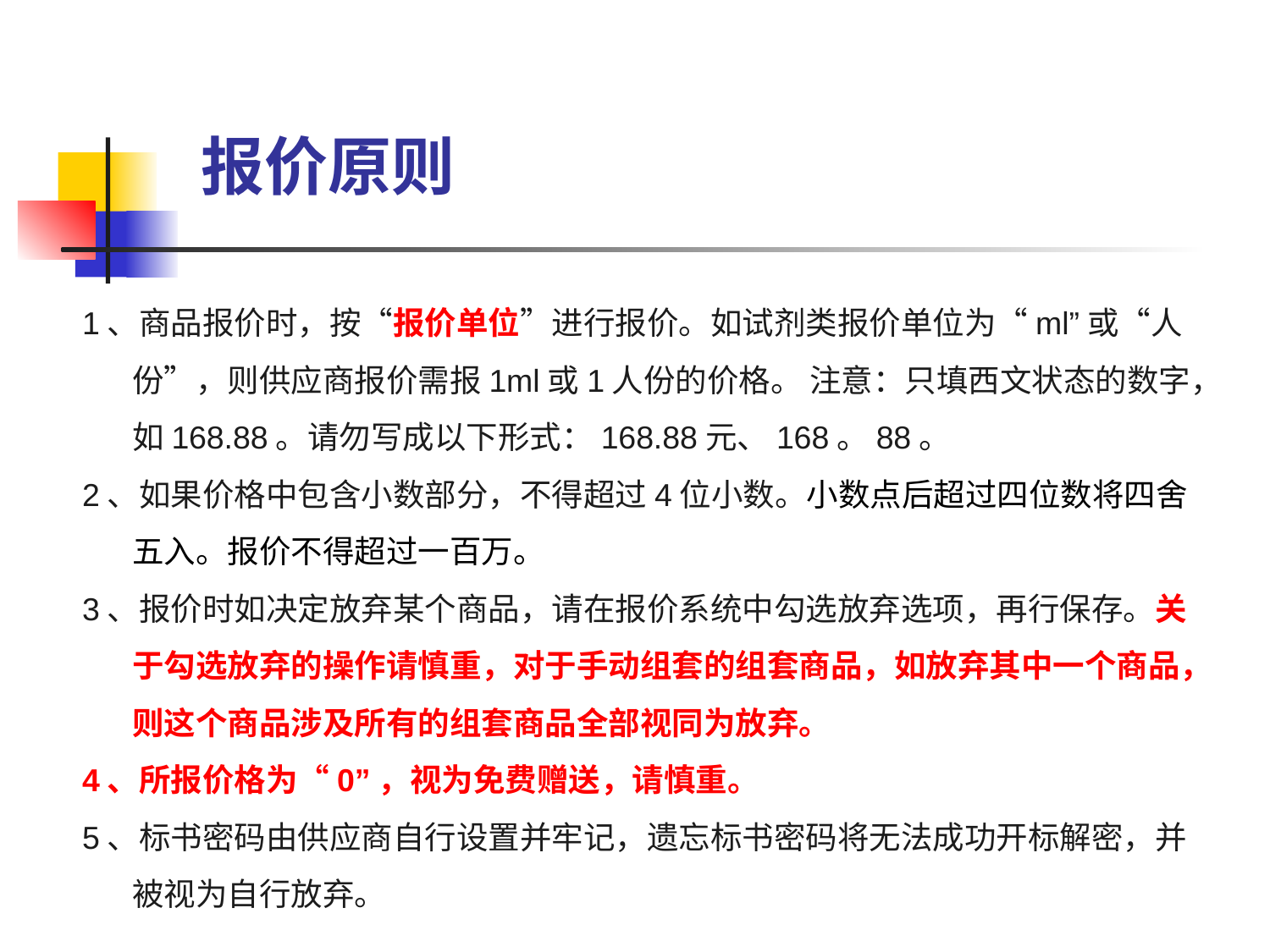

# 报价原则
1、商品报价时，按“报价单位”进行报价。如试剂类报价单位为“ml”或“人份”，则供应商报价需报1ml或1人份的价格。 注意：只填西文状态的数字，如168.88。请勿写成以下形式：168.88元、168。88。
2、如果价格中包含小数部分，不得超过4位小数。小数点后超过四位数将四舍五入。报价不得超过一百万。
3、报价时如决定放弃某个商品，请在报价系统中勾选放弃选项，再行保存。关于勾选放弃的操作请慎重，对于手动组套的组套商品，如放弃其中一个商品，则这个商品涉及所有的组套商品全部视同为放弃。
4、所报价格为“0”，视为免费赠送，请慎重。
5、标书密码由供应商自行设置并牢记，遗忘标书密码将无法成功开标解密，并被视为自行放弃。